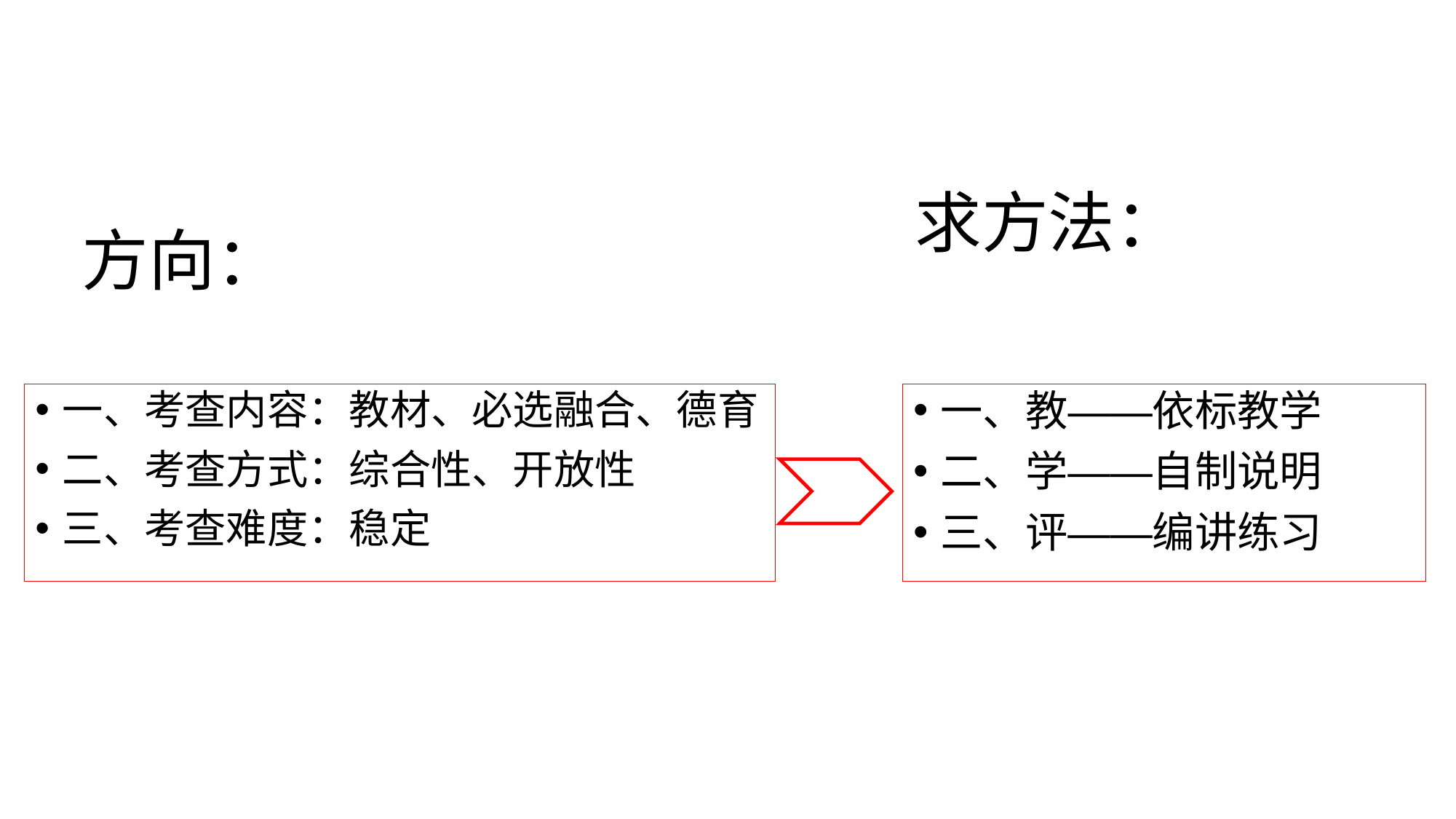

方向：
# 求方法：
一、考查内容：教材、必选融合、德育
二、考查方式：综合性、开放性
三、考查难度：稳定
一、教——依标教学
二、学——自制说明
三、评——编讲练习